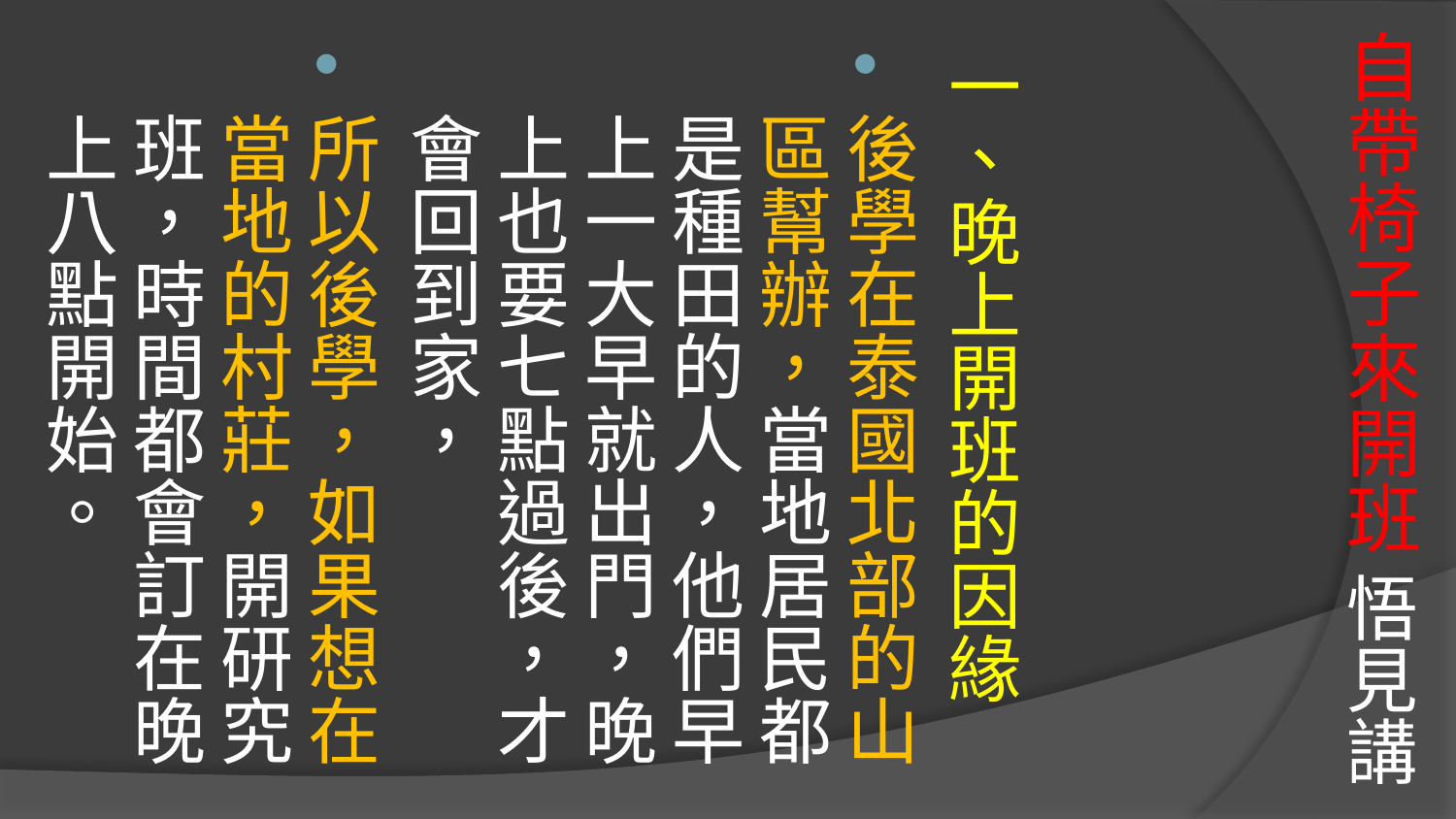

# 自帶椅子來開班 悟見講
一、晚上開班的因緣
後學在泰國北部的山區幫辦，當地居民都是種田的人，他們早上一大早就出門，晚上也要七點過後，才會回到家，
所以後學，如果想在當地的村莊，開研究班，時間都會訂在晚上八點開始。